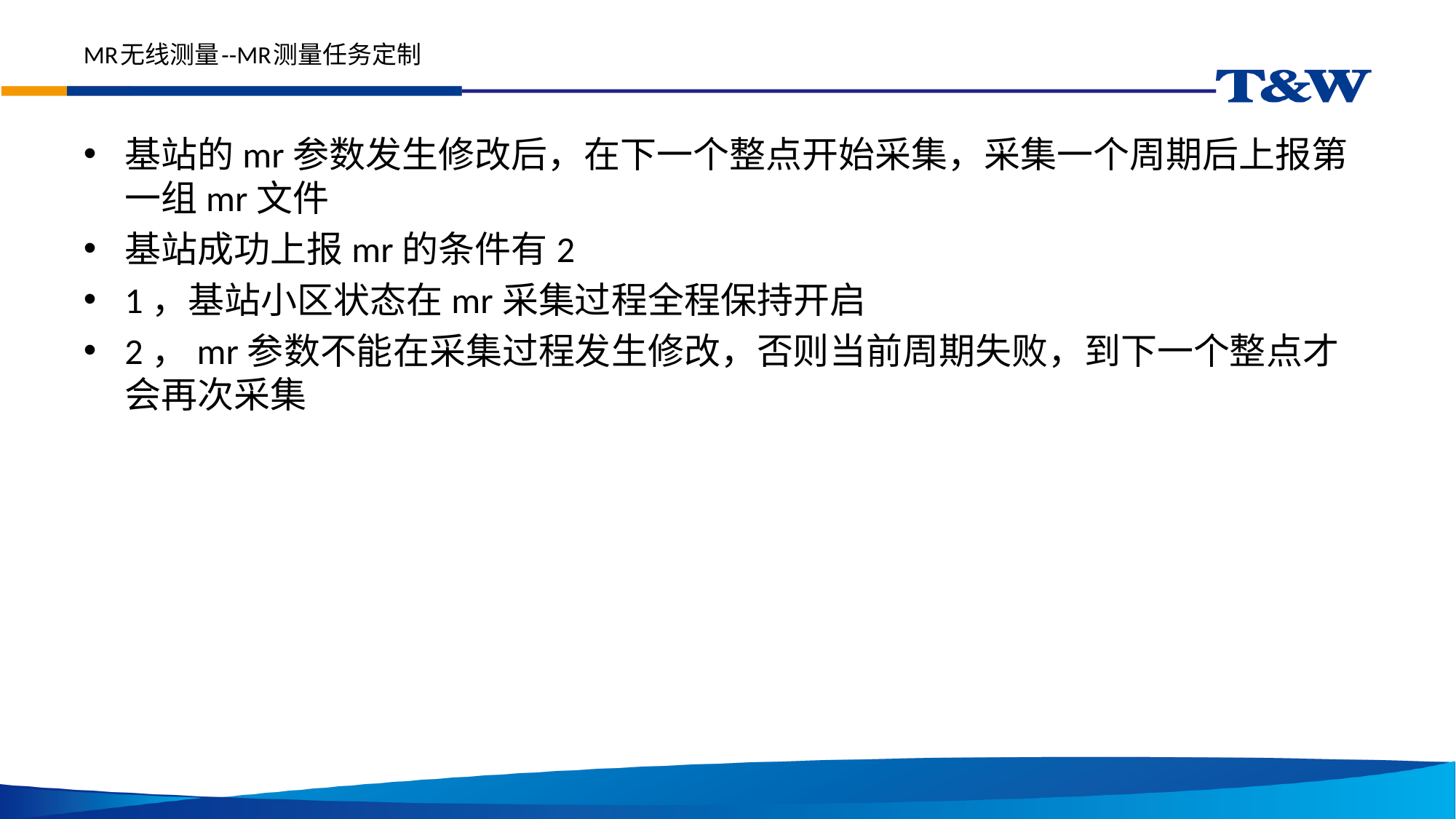

# MR无线测量--MR测量任务定制
基站的mr参数发生修改后，在下一个整点开始采集，采集一个周期后上报第一组mr文件
基站成功上报mr的条件有2
1，基站小区状态在mr采集过程全程保持开启
2，mr参数不能在采集过程发生修改，否则当前周期失败，到下一个整点才会再次采集